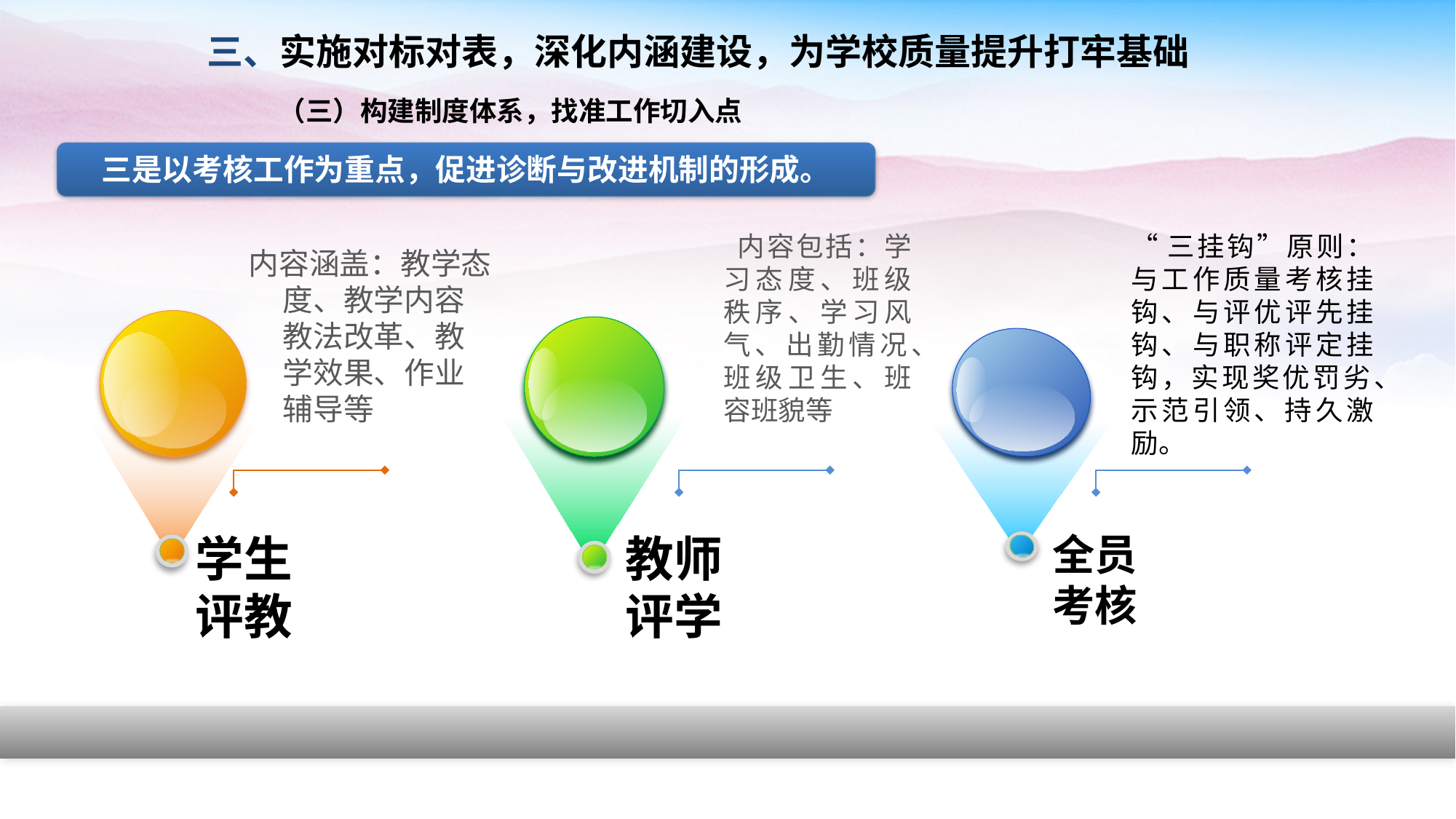

三、实施对标对表，深化内涵建设，为学校质量提升打牢基础
（三）构建制度体系，找准工作切入点
三是以考核工作为重点，促进诊断与改进机制的形成。
     内容包括：学习态度、班级秩序、学习风气、出勤情况、班级卫生、班容班貌等
“三挂钩”原则：与工作质量考核挂钩、与评优评先挂钩、与职称评定挂钩，实现奖优罚劣、示范引领、持久激励。
内容涵盖：教学态度、教学内容教法改革、教学效果、作业辅导等

教师评学
全员考核
学生评教